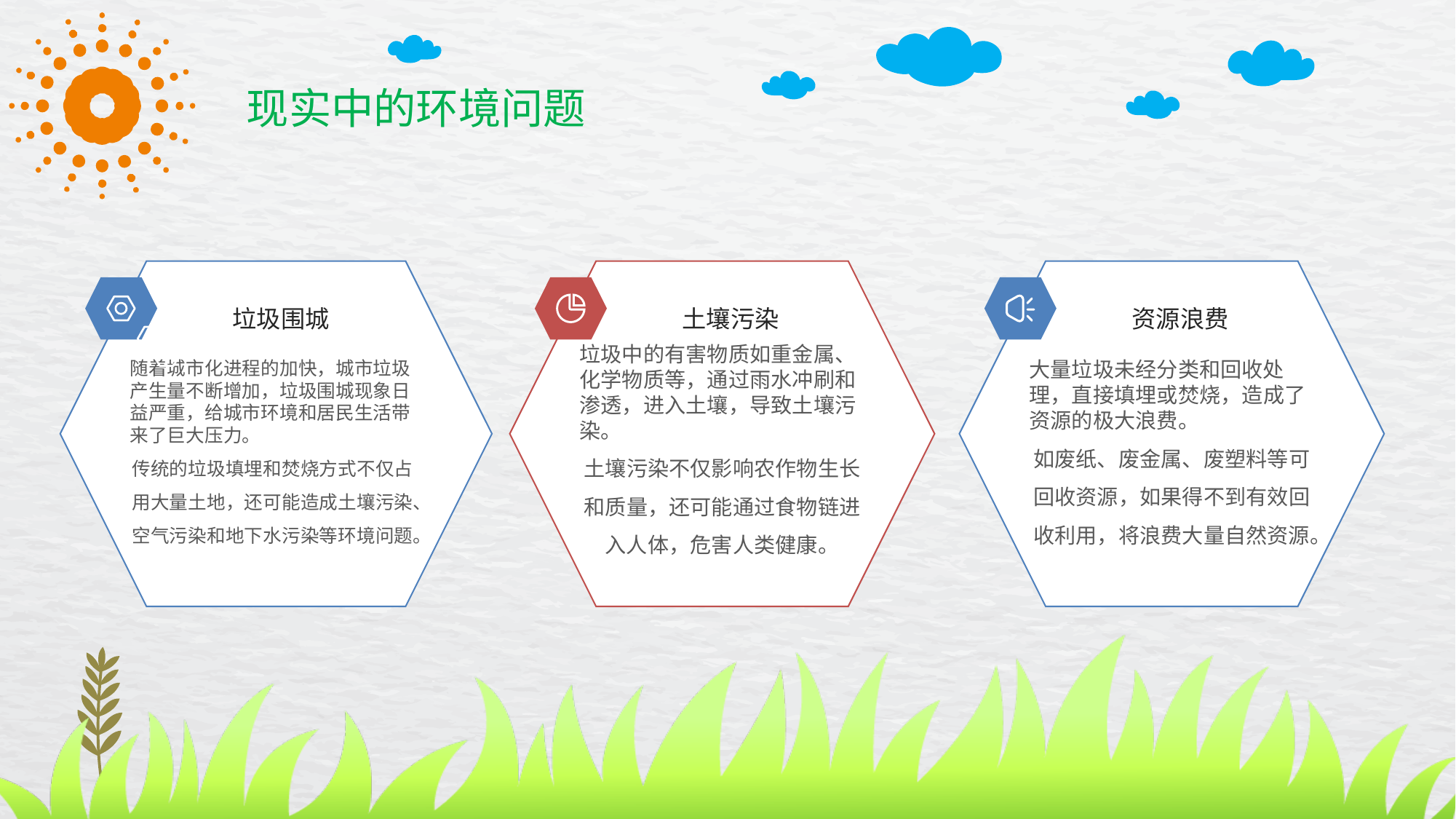

现实中的环境问题

垃圾围城
土壤污染
资源浪费

垃圾中的有害物质如重金属、化学物质等，通过雨水冲刷和渗透，进入土壤，导致土壤污染。
土壤污染不仅影响农作物生长和质量，还可能通过食物链进入人体，危害人类健康。

随着城市化进程的加快，城市垃圾产生量不断增加，垃圾围城现象日益严重，给城市环境和居民生活带来了巨大压力。
传统的垃圾填埋和焚烧方式不仅占用大量土地，还可能造成土壤污染、空气污染和地下水污染等环境问题。
大量垃圾未经分类和回收处理，直接填埋或焚烧，造成了资源的极大浪费。
如废纸、废金属、废塑料等可回收资源，如果得不到有效回收利用，将浪费大量自然资源。